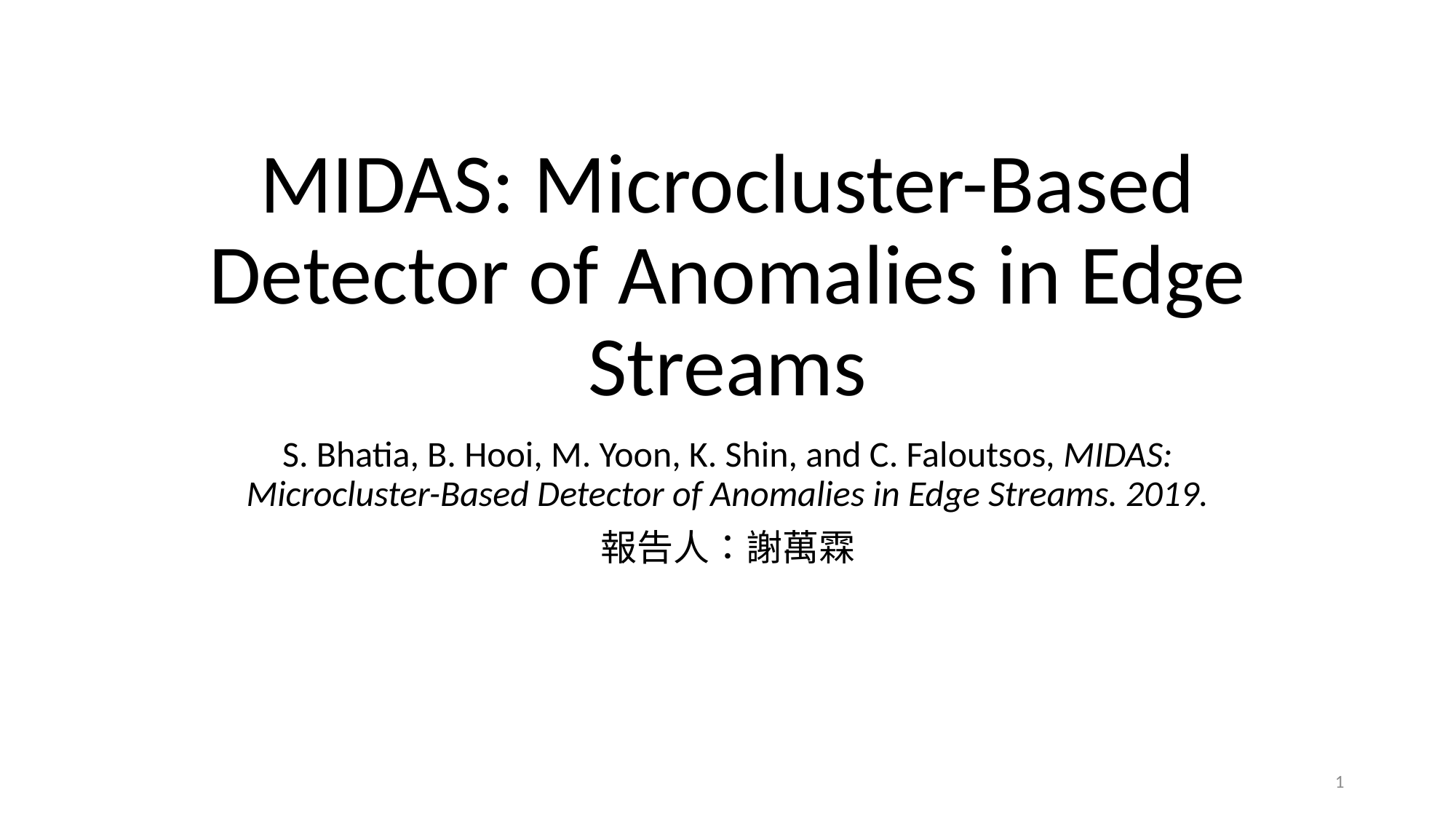

# MIDAS: Microcluster-Based Detector of Anomalies in Edge Streams
S. Bhatia, B. Hooi, M. Yoon, K. Shin, and C. Faloutsos, MIDAS: Microcluster-Based Detector of Anomalies in Edge Streams. 2019.
報告人：謝萬霖
1